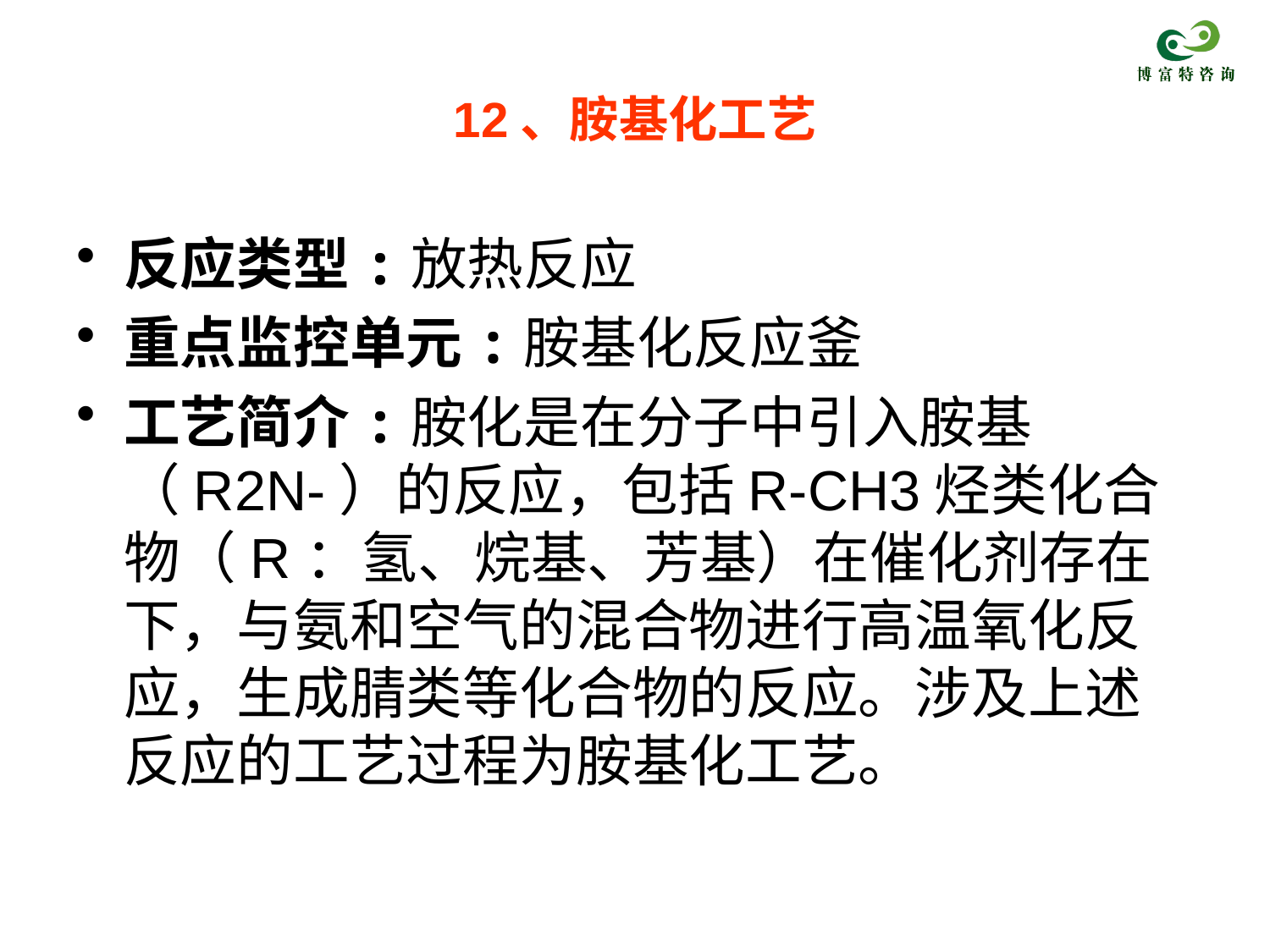

# 12、胺基化工艺
反应类型:放热反应
重点监控单元:胺基化反应釜
工艺简介:胺化是在分子中引入胺基（R2N-）的反应，包括R-CH3烃类化合物（R：氢、烷基、芳基）在催化剂存在下，与氨和空气的混合物进行高温氧化反应，生成腈类等化合物的反应。涉及上述反应的工艺过程为胺基化工艺。